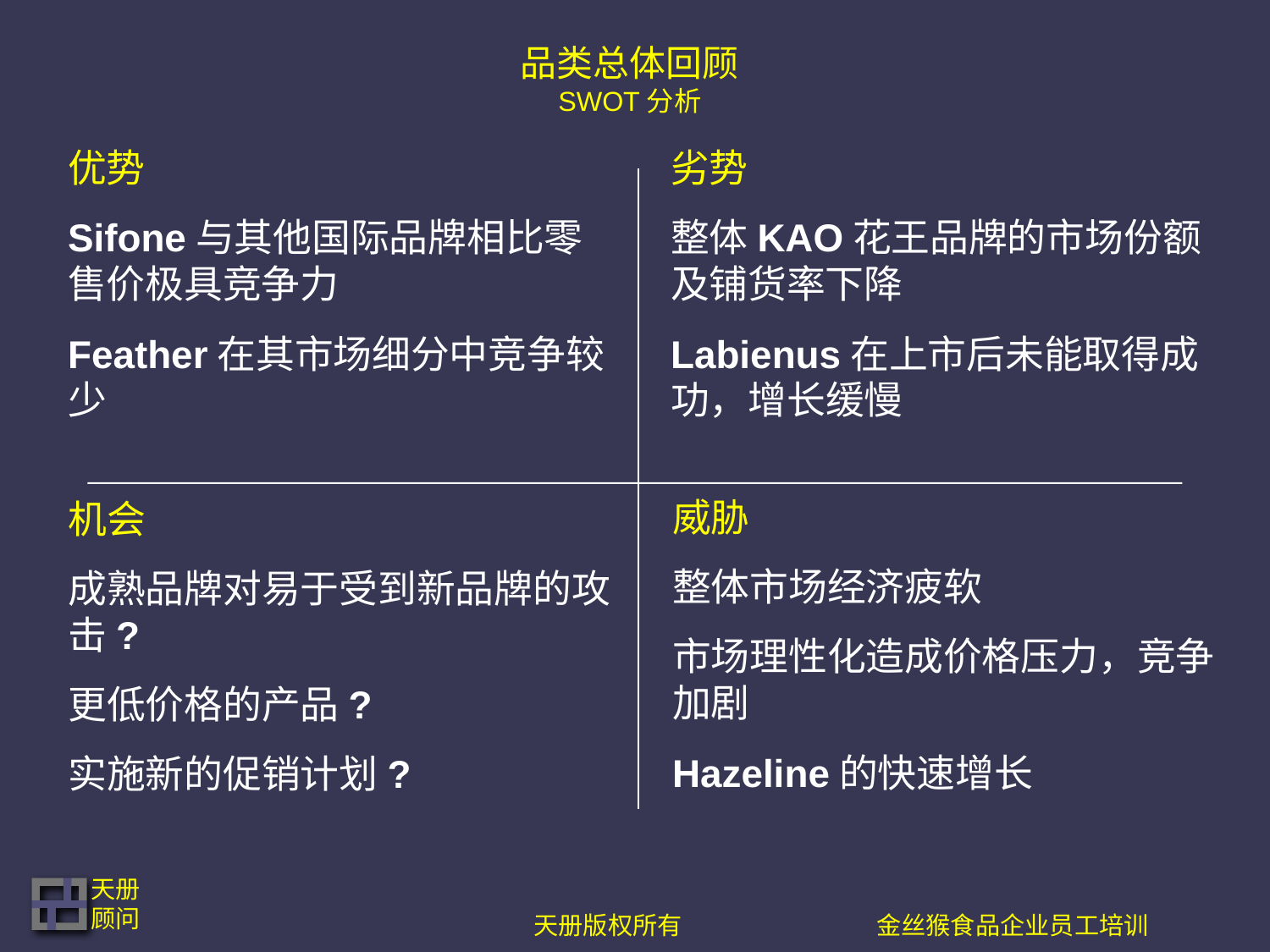

# 品类总体回顾 SWOT分析
优势
Sifone与其他国际品牌相比零售价极具竞争力
Feather在其市场细分中竞争较少
劣势
整体KAO花王品牌的市场份额及铺货率下降
Labienus在上市后未能取得成功，增长缓慢

威胁
整体市场经济疲软
市场理性化造成价格压力，竞争加剧
Hazeline的快速增长
机会
成熟品牌对易于受到新品牌的攻击?
更低价格的产品?
实施新的促销计划?
30